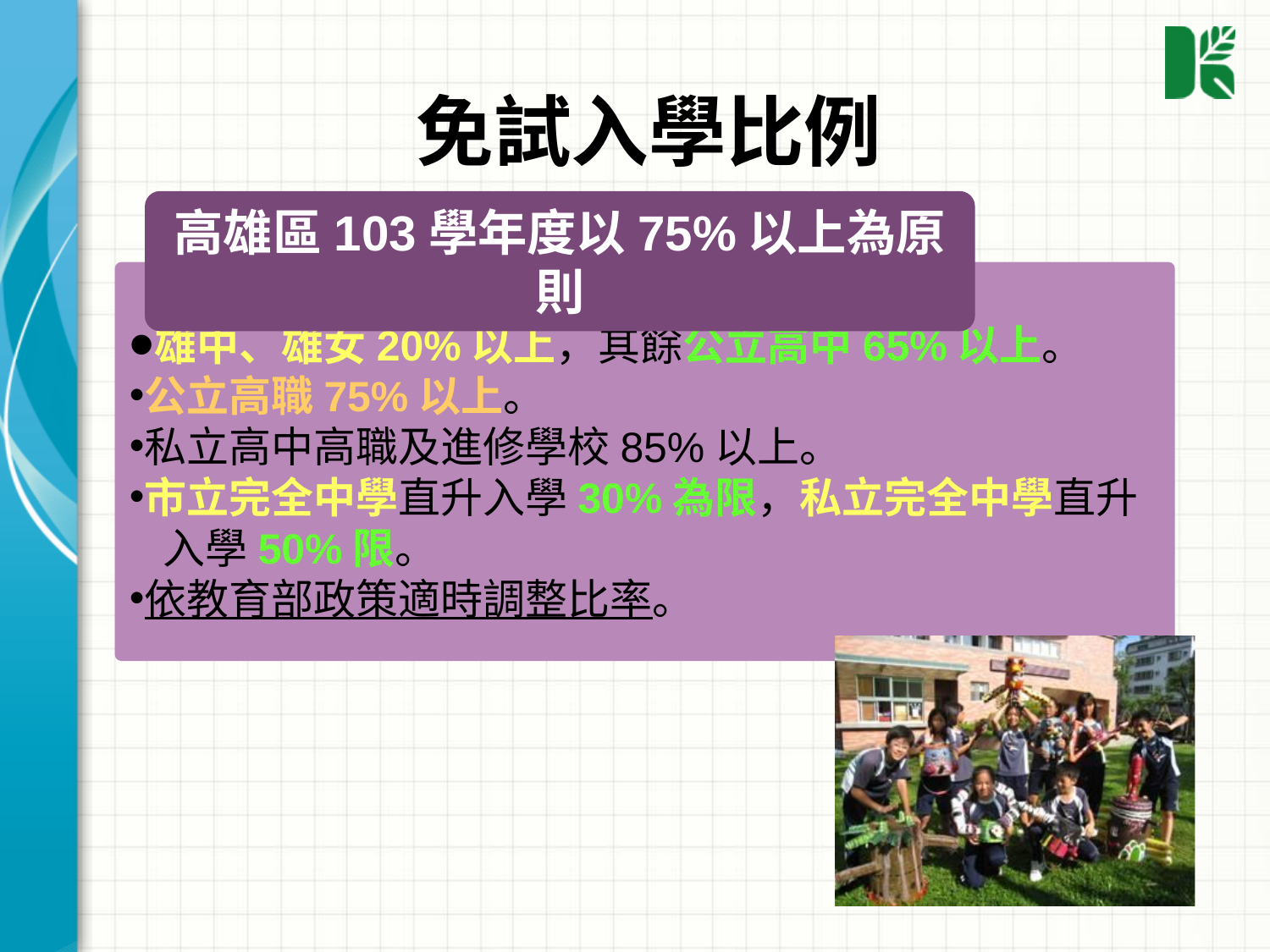

免試入學比例
高雄區103學年度以75%以上為原則

雄中、雄女20%以上，其餘公立高中65%以上。
公立高職75%以上。
私立高中高職及進修學校85%以上。
市立完全中學直升入學30%為限，私立完全中學直升
  入學50%限。
依教育部政策適時調整比率。